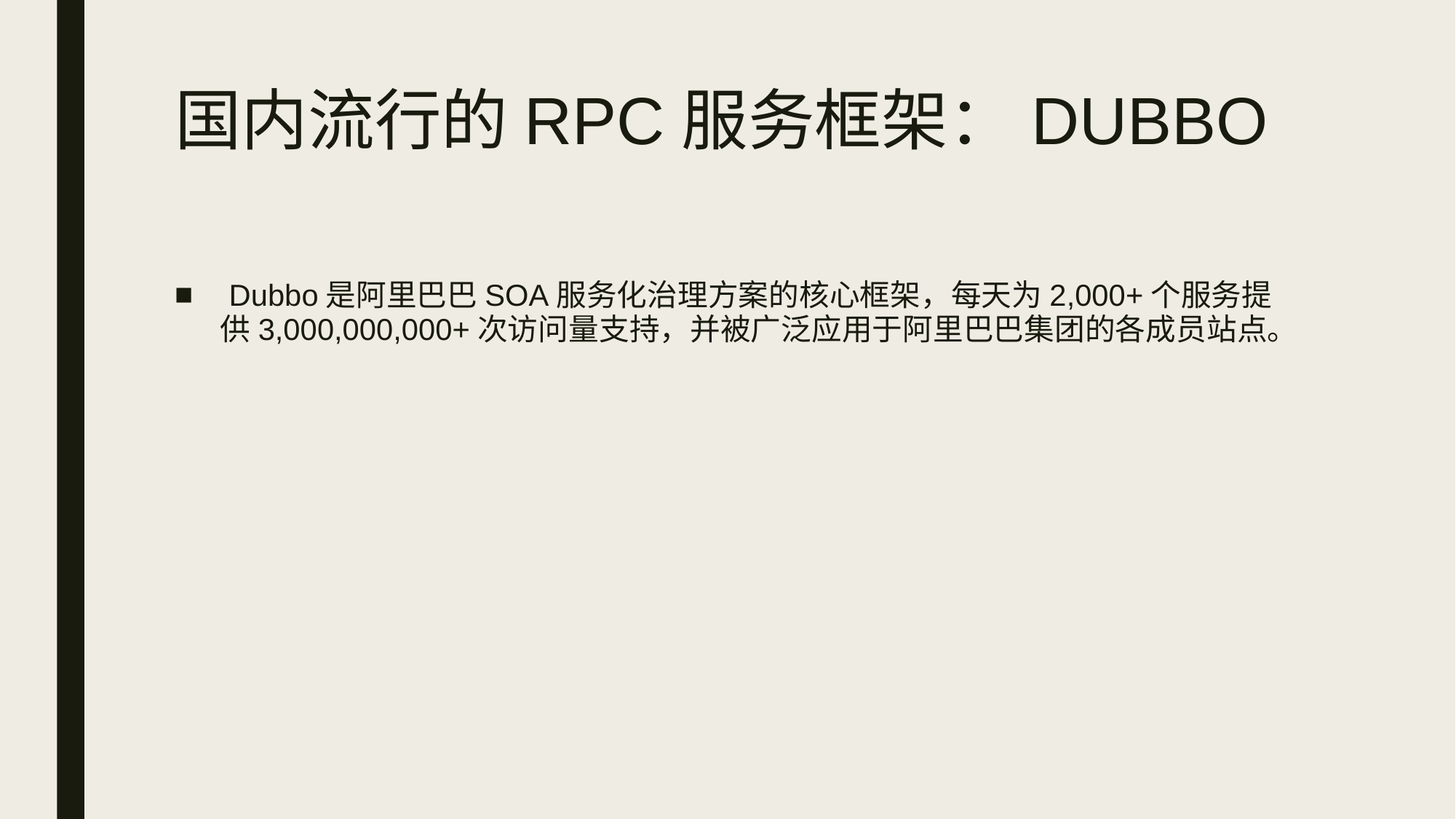

# 国内流行的RPC服务框架：DUBBO
 Dubbo是阿里巴巴SOA服务化治理方案的核心框架，每天为2,000+个服务提供3,000,000,000+次访问量支持，并被广泛应用于阿里巴巴集团的各成员站点。